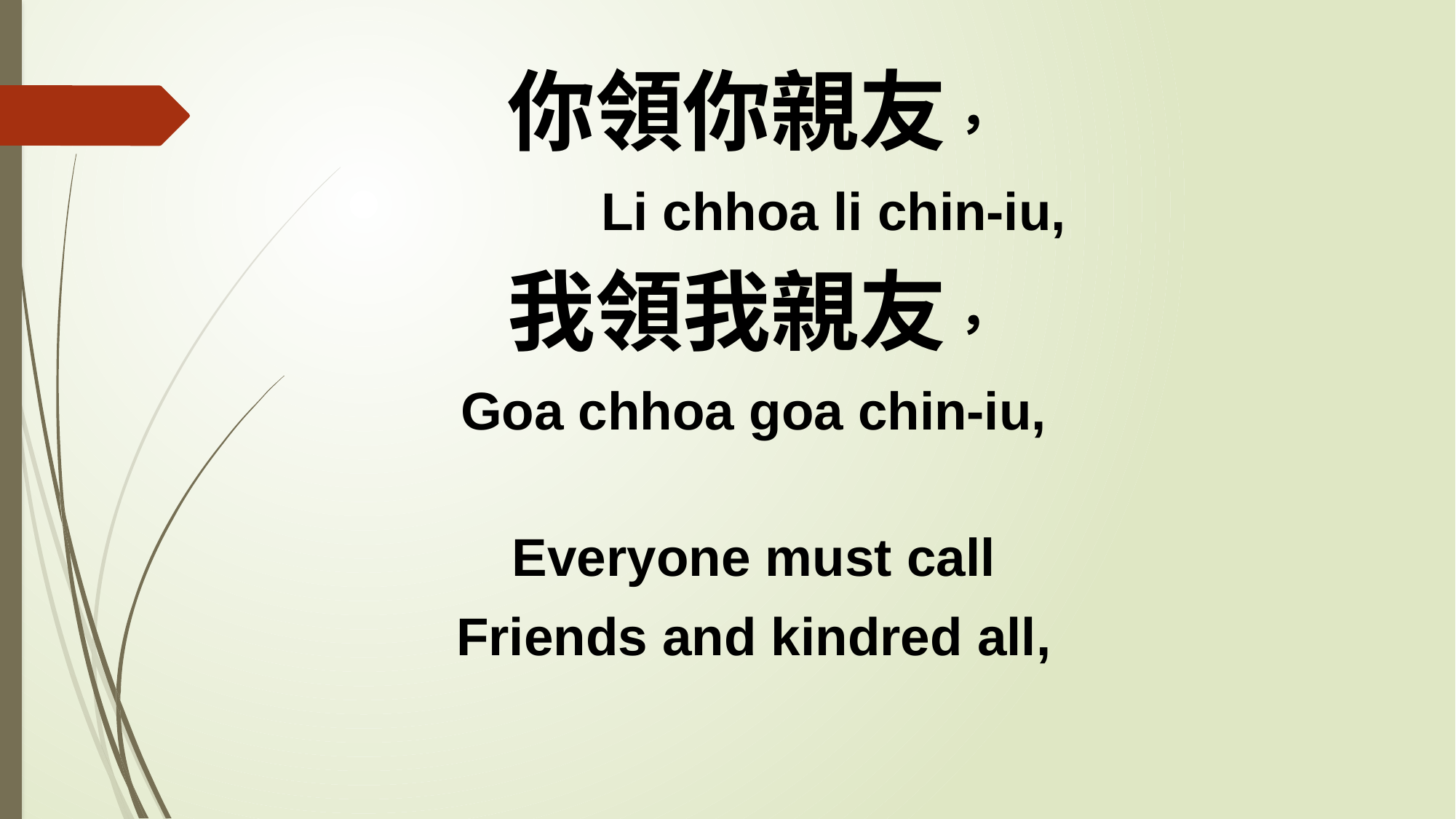

你領你親友，
                         Li chhoa li chin-iu,
我領我親友，
Goa chhoa goa chin-iu,

Everyone must call
Friends and kindred all,